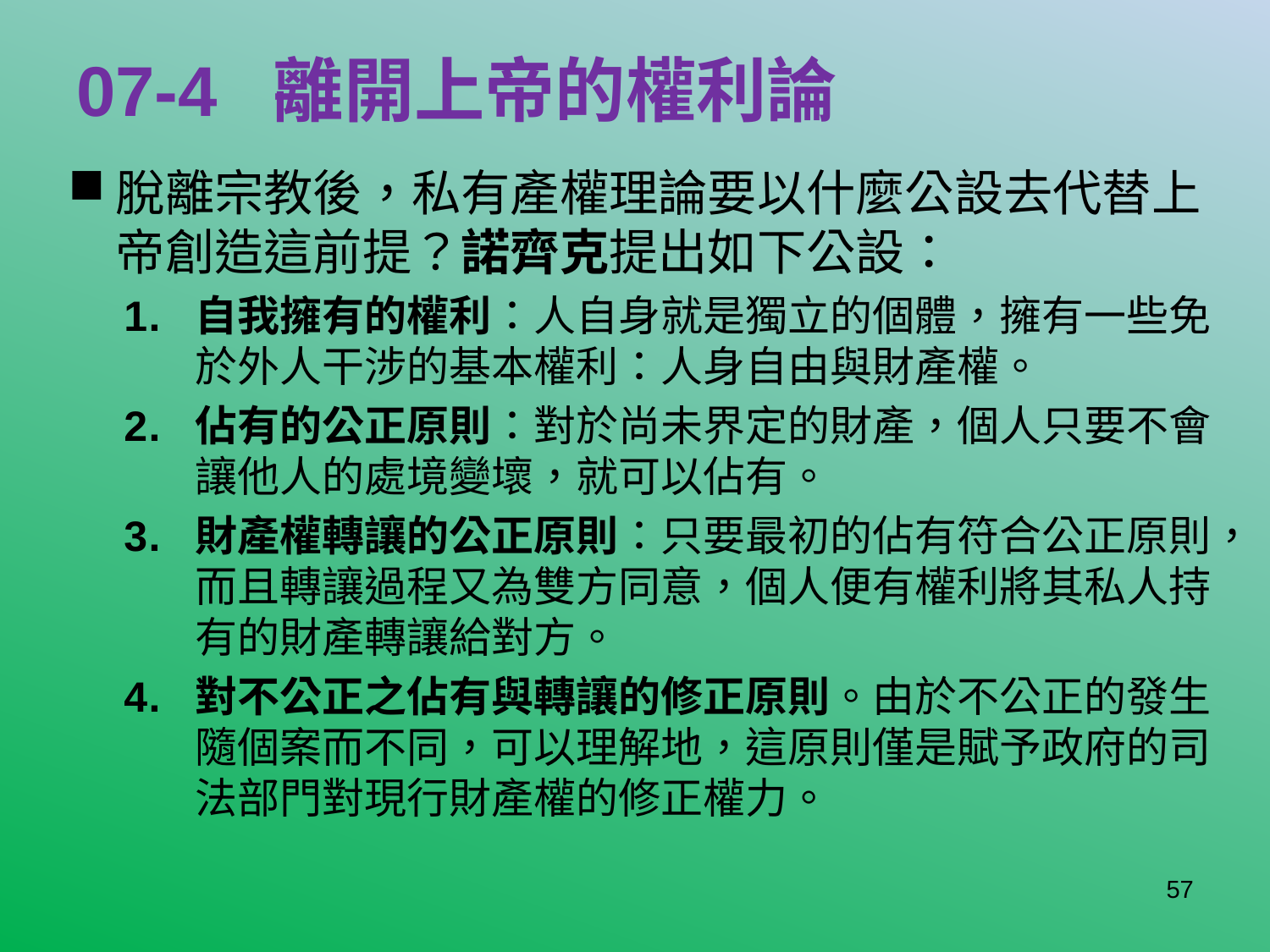

# 07-4  離開上帝的權利論
脫離宗教後，私有產權理論要以什麼公設去代替上帝創造這前提？諾齊克提出如下公設：
自我擁有的權利：人自身就是獨立的個體，擁有一些免於外人干涉的基本權利：人身自由與財產權。
佔有的公正原則：對於尚未界定的財產，個人只要不會讓他人的處境變壞，就可以佔有。
財產權轉讓的公正原則：只要最初的佔有符合公正原則，而且轉讓過程又為雙方同意，個人便有權利將其私人持有的財產轉讓給對方。
對不公正之佔有與轉讓的修正原則。由於不公正的發生隨個案而不同，可以理解地，這原則僅是賦予政府的司法部門對現行財產權的修正權力。
57